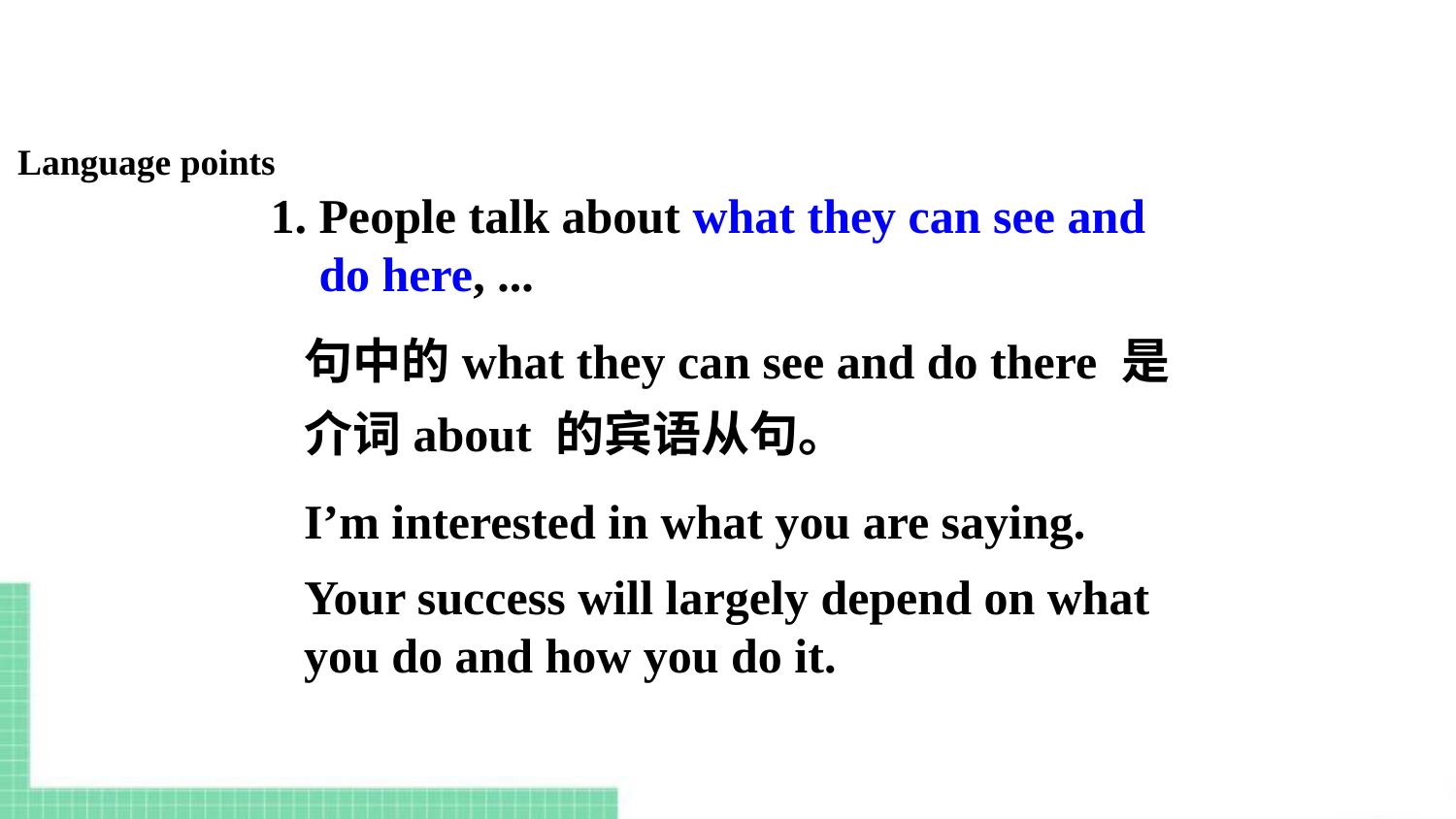

Language points
1. People talk about what they can see and
    do here, ...
句中的what they can see and do there 是介词about 的宾语从句。
I’m interested in what you are saying.
Your success will largely depend on what you do and how you do it.